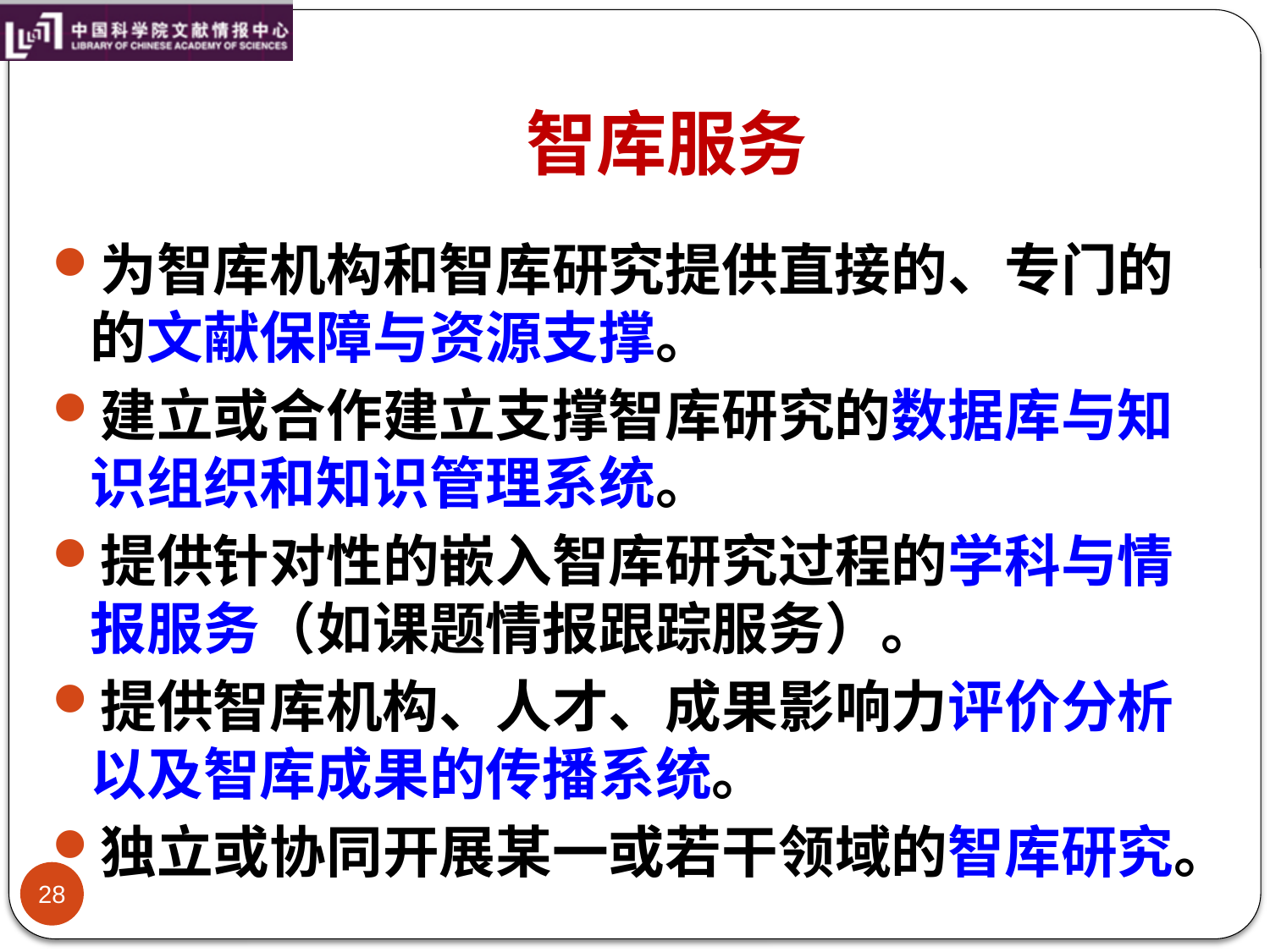

# 智库服务
为智库机构和智库研究提供直接的、专门的的文献保障与资源支撑。
建立或合作建立支撑智库研究的数据库与知识组织和知识管理系统。
提供针对性的嵌入智库研究过程的学科与情报服务（如课题情报跟踪服务）。
提供智库机构、人才、成果影响力评价分析以及智库成果的传播系统。
独立或协同开展某一或若干领域的智库研究。

28